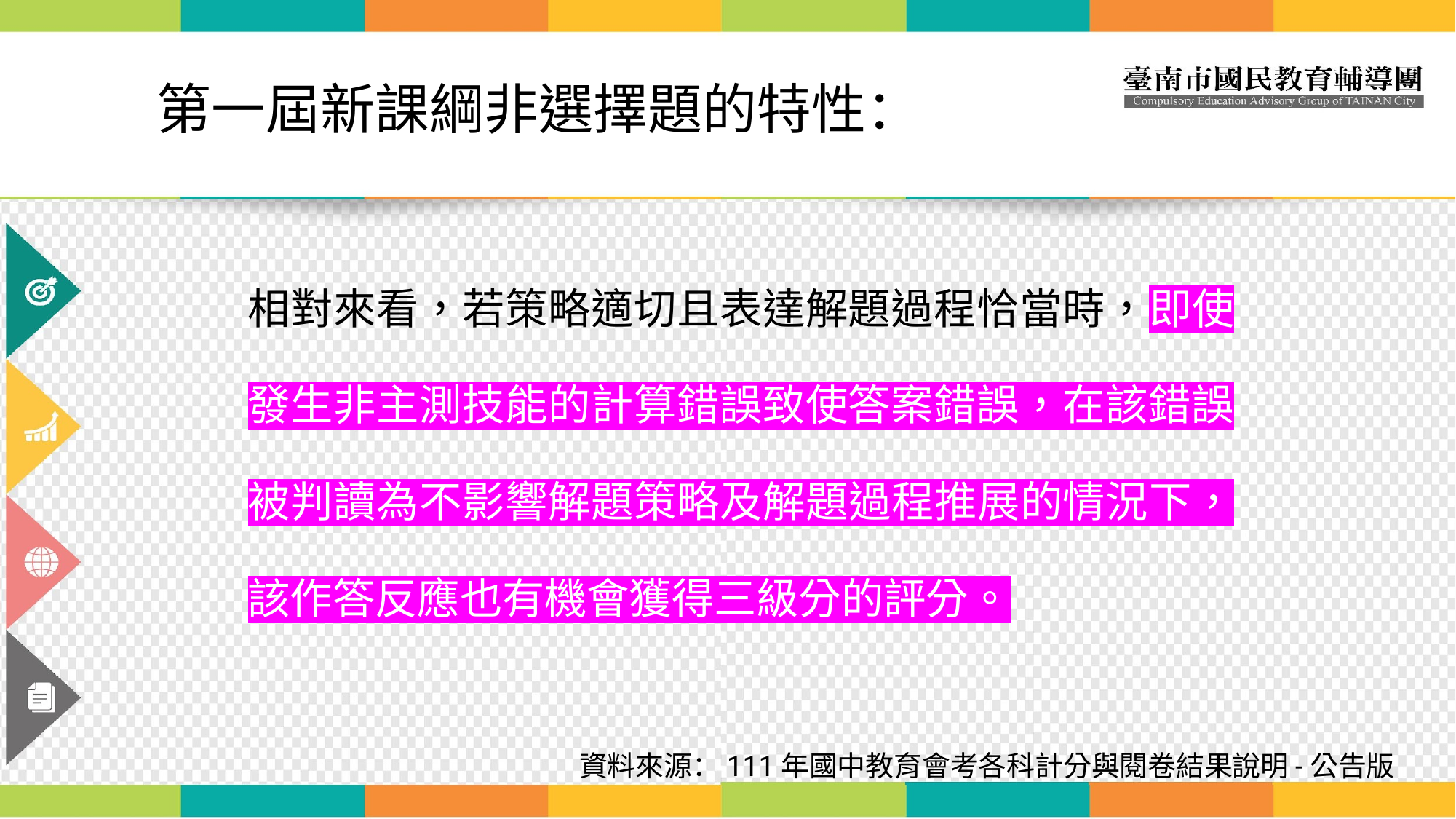

# 第一屆新課綱非選擇題的特性：
相對來看，若策略適切且表達解題過程恰當時，即使發生非主測技能的計算錯誤致使答案錯誤，在該錯誤被判讀為不影響解題策略及解題過程推展的情況下， 該作答反應也有機會獲得三級分的評分。
資料來源：111年國中教育會考各科計分與閱卷結果說明-公告版